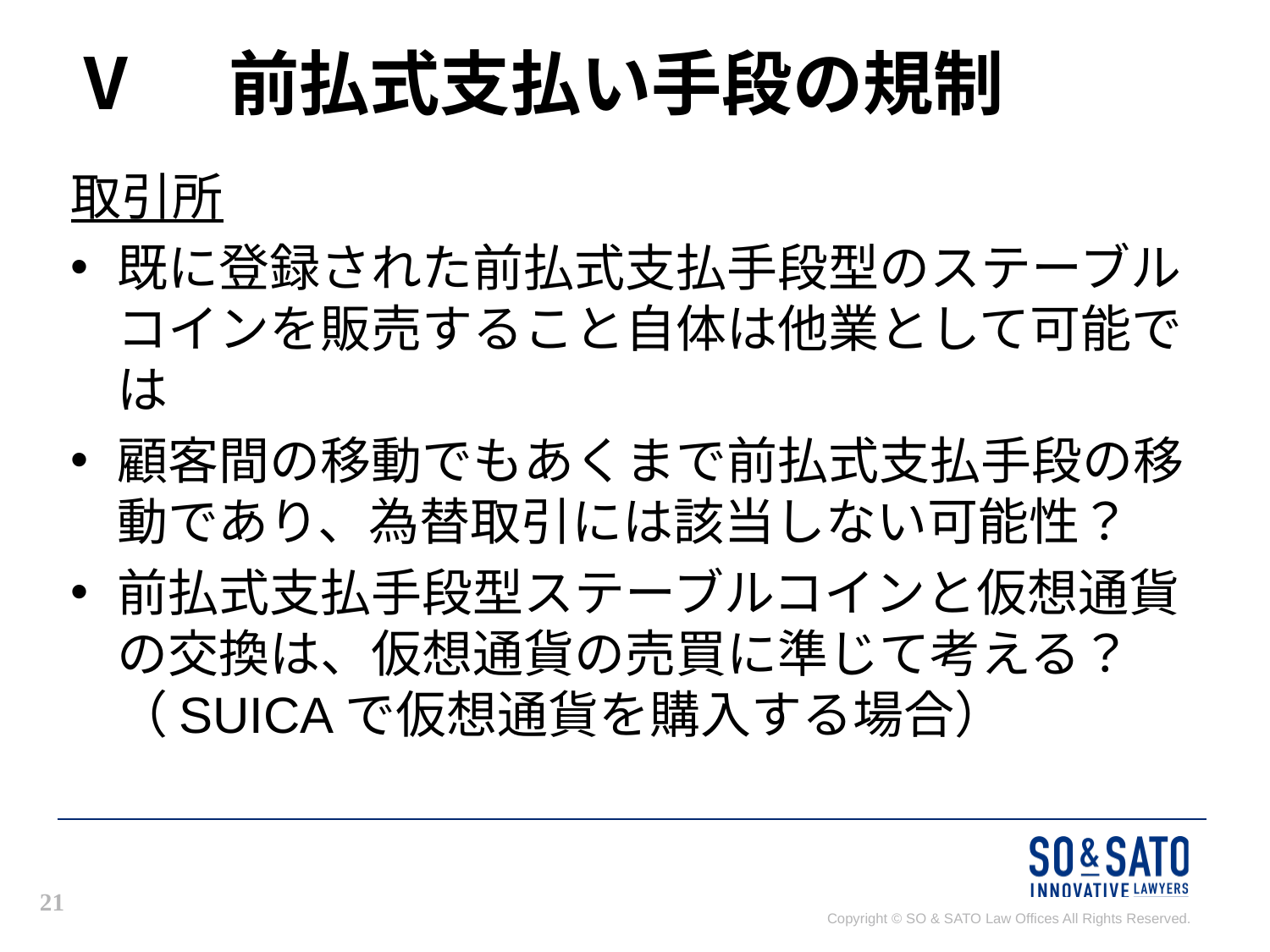

# Ⅴ　前払式支払い手段の規制
取引所
既に登録された前払式支払手段型のステーブルコインを販売すること自体は他業として可能では
顧客間の移動でもあくまで前払式支払手段の移動であり、為替取引には該当しない可能性？
前払式支払手段型ステーブルコインと仮想通貨の交換は、仮想通貨の売買に準じて考える？（SUICAで仮想通貨を購入する場合）

21